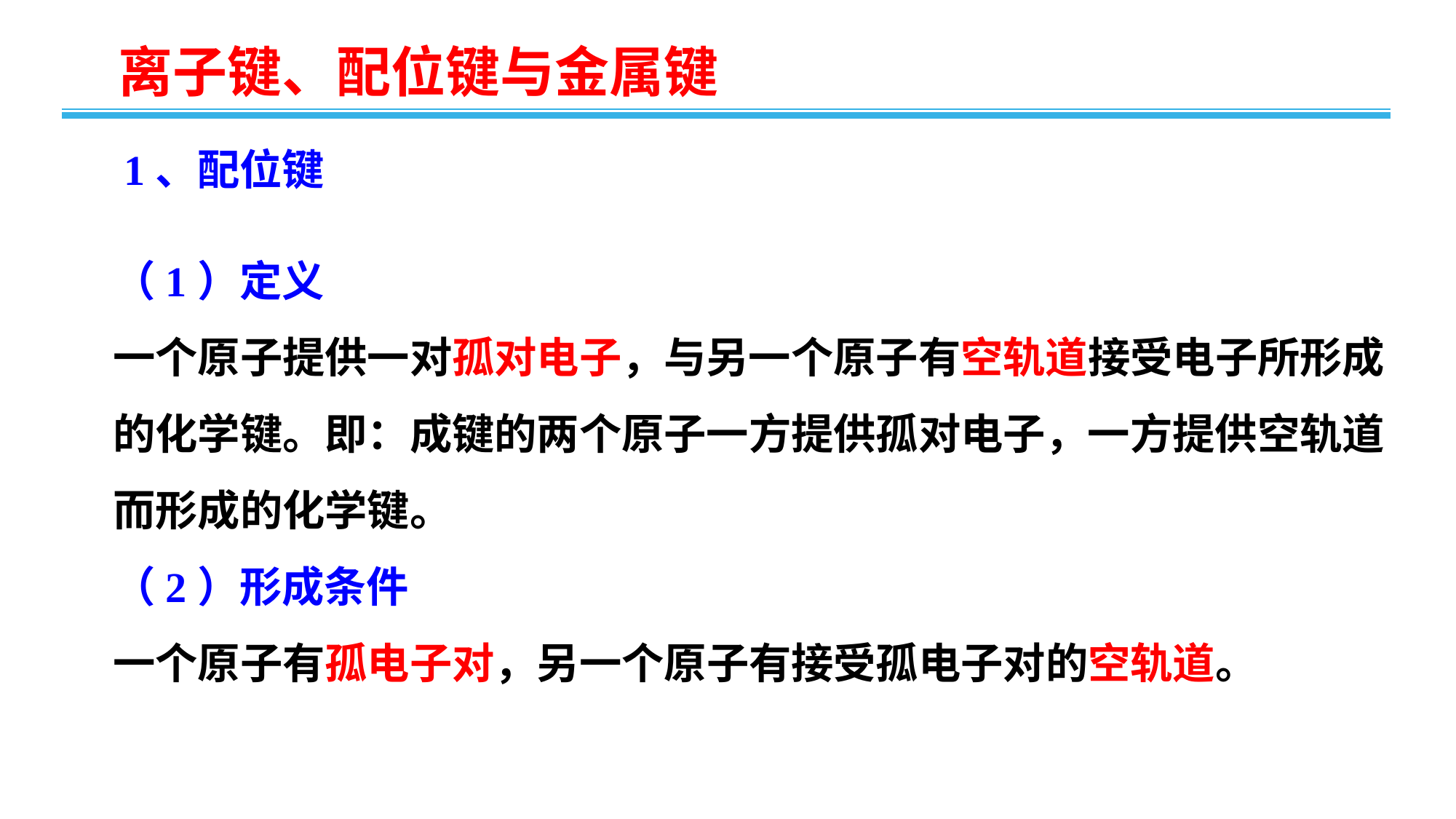

1、配位键
（1）定义
一个原子提供一对孤对电子，与另一个原子有空轨道接受电子所形成的化学键。即：成键的两个原子一方提供孤对电子，一方提供空轨道而形成的化学键。
（2）形成条件
一个原子有孤电子对，另一个原子有接受孤电子对的空轨道。